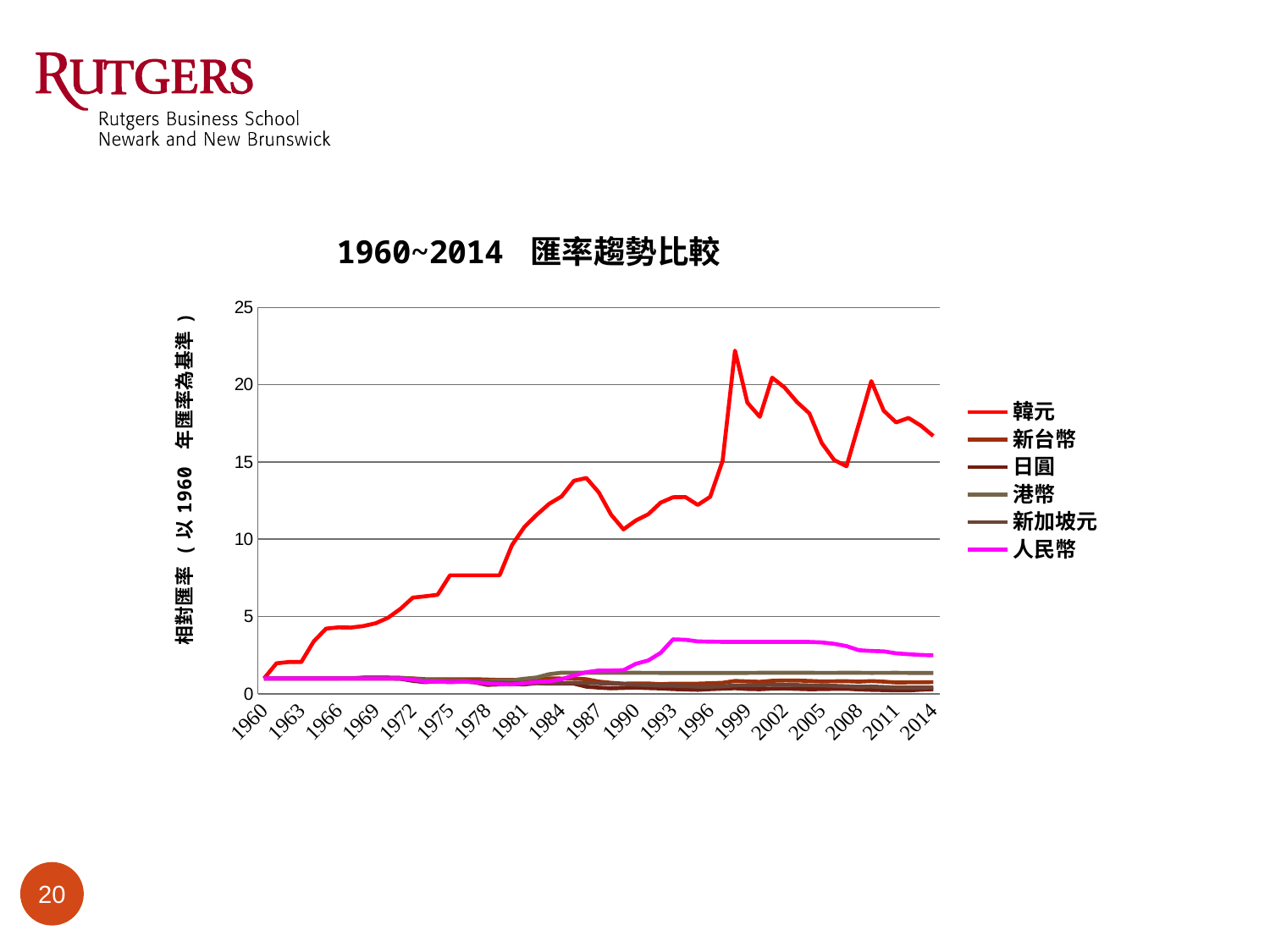

### Chart: 1960~2014 匯率趨勢比較

| Category | 新台幣 | 日圓 | 港幣 | 新加坡元 | 人民幣 | 韓元 |
|---|---|---|---|---|---|---|
| 1960 | 1.0 | 1.0 | 1.0 | 1.0000065333856005 | 1.000004062068405 | 1.0003961965134698 |
| 1961 | 1.0 | 1.0 | 1.0 | 1.0000065333856005 | 1.000004062068405 | 1.9776862123613312 |
| 1962 | 1.0 | 1.0 | 1.0 | 1.0000065333856005 | 1.000004062068405 | 2.0602218700475463 |
| 1963 | 1.0 | 1.0 | 1.0 | 1.0000065333856005 | 1.000004062068405 | 2.0602218700475463 |
| 1964 | 1.0 | 1.0 | 1.0 | 1.0000065333856005 | 1.000004062068405 | 3.389017432646593 |
| 1965 | 1.0 | 1.0 | 1.0 | 1.0000065333856005 | 1.000004062068405 | 4.221885895404127 |
| 1966 | 1.0 | 1.0 | 1.0 | 1.0000065333856005 | 1.000004062068405 | 4.3001109350237705 |
| 1967 | 1.0 | 1.0 | 1.005050487373782 | 1.0000065333856005 | 1.000004062068405 | 4.2871156893819276 |
| 1968 | 1.0 | 1.0 | 1.0606023484941278 | 1.0000065333856005 | 1.000004062068405 | 4.384231378763866 |
| 1969 | 1.0 | 1.0 | 1.0606023484941278 | 1.0000065333856005 | 1.000004062068405 | 4.566735340728995 |
| 1970 | 1.0 | 1.0 | 1.0606023484941278 | 1.0000065333856005 | 1.000004062068405 | 4.9216481774960394 |
| 1971 | 1.0 | 0.9741055555555563 | 1.0465691335771659 | 0.9965699725597806 | 1.000004062068405 | 5.501537242472266 |
| 1972 | 1.0 | 0.8421444444444453 | 0.9872460318849197 | 0.9187573500588012 | 0.9119627914534081 | 6.2265293185419965 |
| 1973 | 0.9500000000000006 | 0.7547277777777784 | 0.9006352484118798 | 0.8027472886449767 | 0.8081160126736536 | 6.312551505546744 |
| 1974 | 0.9500000000000006 | 0.8113388888888888 | 0.8805242986892533 | 0.7960505684045472 | 0.7966528556340897 | 6.410015847860533 |
| 1975 | 0.9500000000000006 | 0.8244083333333336 | 0.8636525908685236 | 0.7746308637135781 | 0.7554634820050369 | 7.670364500792393 |
| 1976 | 0.9500000000000006 | 0.8237555555555564 | 0.8583291041772395 | 0.8071475238468574 | 0.7886099601917297 | 7.670364500792393 |
| 1977 | 0.9500000000000006 | 0.7458611111111116 | 0.8158479603800998 | 0.7968770416830008 | 0.7546510683239916 | 7.670364500792393 |
| 1978 | 0.926041992091657 | 0.5845611111111103 | 0.8196402008994988 | 0.7428524761531438 | 0.6838898367048509 | 7.670364500792393 |
| 1979 | 0.9005000000000001 | 0.6087222222222226 | 0.8754703113242217 | 0.7103750163334653 | 0.6316516370135692 | 7.670364500792393 |
| 1980 | 0.9 | 0.6298361111111112 | 0.8708118229704433 | 0.6994675290735656 | 0.6086603298399538 | 9.626497622820922 |
| 1981 | 0.921 | 0.6126000000000009 | 0.9781303046742384 | 0.690150921207369 | 0.6923958079454063 | 10.79283676703645 |
| 1982 | 0.9777500000000008 | 0.6918805555555556 | 1.06223334441664 | 0.6990787926303418 | 0.7687626939637666 | 11.586117274168004 |
| 1983 | 1.0014999999999985 | 0.6597555555555568 | 1.271401571496072 | 0.6902685221481779 | 0.8025306686164595 | 12.293946117274169 |
| 1984 | 0.99 | 0.6597833333333342 | 1.3681465796335537 | 0.696811707826996 | 0.9424161182874312 | 12.772995245641837 |
| 1985 | 0.9962500000000001 | 0.662600000000001 | 1.363377841555396 | 0.7187214164379997 | 1.1928913802908439 | 13.787955625990476 |
| 1986 | 0.9455 | 0.46811111111111114 | 1.36557933605166 | 0.7112962237031236 | 1.4025469168900802 | 13.969160063391442 |
| 1987 | 0.79425 | 0.40176944444444446 | 1.3646903382741538 | 0.6879589703384302 | 1.511942481111382 | 13.03592709984152 |
| 1988 | 0.7147500000000007 | 0.3559777777777785 | 1.3660465848835404 | 0.6573957924996751 | 1.511942481111382 | 11.592202852614896 |
| 1989 | 0.6600000000000008 | 0.38323333333333326 | 1.3649825875435326 | 0.6370900300535758 | 1.5294134373222839 | 10.641141045958783 |
| 1990 | 0.6722500000000008 | 0.4022 | 1.363202841992896 | 0.5920978701162942 | 1.9429726216589505 | 11.216545166402533 |
| 1991 | 0.6702350000000009 | 0.37418611111111144 | 1.3599513501216238 | 0.5643375147001175 | 2.162397432772768 | 11.622076069730575 |
| 1992 | 0.6290725 | 0.35180833333333367 | 1.3545981135047163 | 0.5321344570756565 | 2.6513094327155065 | 12.371648177496049 |
| 1993 | 0.6595487447444776 | 0.3088833333333337 | 1.3537231156922098 | 0.5278289559649811 | 3.526078453386223 | 12.720618066561013 |
| 1994 | 0.6613792766293604 | 0.2839111111111111 | 1.3524701188247041 | 0.498967725075134 | 3.5009911446908792 | 12.732900158478605 |
| 1995 | 0.661906593409974 | 0.2612766666666668 | 1.3537668655828359 | 0.46301123742323275 | 3.3924039320822126 | 12.223026941362916 |
| 1996 | 0.686439660535453 | 0.30216388888888923 | 1.3534903662740838 | 0.46061675160067983 | 3.3772727272727274 | 12.748858954041193 |
| 1997 | 0.7165437906629385 | 0.33608611111111153 | 1.3548606128484666 | 0.48504181366784327 | 3.3673815907059903 | 15.075895404120446 |
| 1998 | 0.8361183266206806 | 0.3636250000000003 | 1.3554293614265964 | 0.5467137070429895 | 3.3629701844179047 | 22.209825673534073 |
| 1999 | 0.8066521586432767 | 0.3164083333333337 | 1.357559106102236 | 0.5536913628642367 | 3.3626817775611366 | 18.84025356576862 |
| 2000 | 0.780630581096478 | 0.2993472222222223 | 1.3634513413716467 | 0.5631647719848425 | 3.3627833292712617 | 17.923296354992072 |
| 2001 | 0.8450071935979 | 0.33758055555555616 | 1.364777838055406 | 0.5852998823990596 | 3.3622024534893167 | 20.45942947702058 |
| 2002 | 0.8643807422352335 | 0.34830005324074137 | 1.364807004649155 | 0.5849302016638357 | 3.3621567552197575 | 19.827073428420526 |
| 2003 | 0.860440130553366 | 0.3220374004629633 | 1.362677843305392 | 0.5691177751644235 | 3.362188913261296 | 18.884535129424194 |
| 2004 | 0.835546086025567 | 0.30053491435185237 | 1.3628965927585182 | 0.5521456727209376 | 3.3620931161480727 | 18.150858425779223 |
| 2005 | 0.8041766619859926 | 0.30616169907407453 | 1.3610299307585065 | 0.5437075329935983 | 3.328587483413218 | 16.230058108821993 |
| 2006 | 0.8132831037828683 | 0.3230536435185185 | 1.3593674349147475 | 0.5190557080012195 | 3.2388651934898527 | 15.131386938721606 |
| 2007 | 0.8210442014180696 | 0.3270931365740741 | 1.3652445035554077 | 0.49232381636830913 | 3.090231741002524 | 14.726739487585844 |
| 2008 | 0.7879177954198595 | 0.2871097054673723 | 1.3626924266022684 | 0.4621915697547803 | 2.822591193435697 | 17.465081880612782 |
| 2009 | 0.8262370288428544 | 0.25991691413068296 | 1.3565528586178541 | 0.47514527421884595 | 2.77496793068757 | 20.23660855784469 |
| 2010 | 0.7910558325671521 | 0.24383298611111137 | 1.359600767664748 | 0.44541628555250595 | 2.7501295916440816 | 18.321093310281928 |
| 2011 | 0.7365933781856641 | 0.2216861662005254 | 1.362196594508515 | 0.41087674023029563 | 2.624689790620715 | 17.564059033280508 |
| 2012 | 0.7403489805003803 | 0.2216401539361292 | 1.3573695232428593 | 0.4082308257231478 | 2.564112773918214 | 17.852152552826126 |
| 2013 | 0.7442464931410296 | 0.2710990507712177 | 1.357296606758482 | 0.4087612700901608 | 2.5167594224073073 | 17.351076333861627 |
| 2014 | 0.7591938549595675 | 0.2942910584278472 | 1.3569611909303556 | 0.41390631125049065 | 2.495504953484714 | 16.687176439513927 |
20